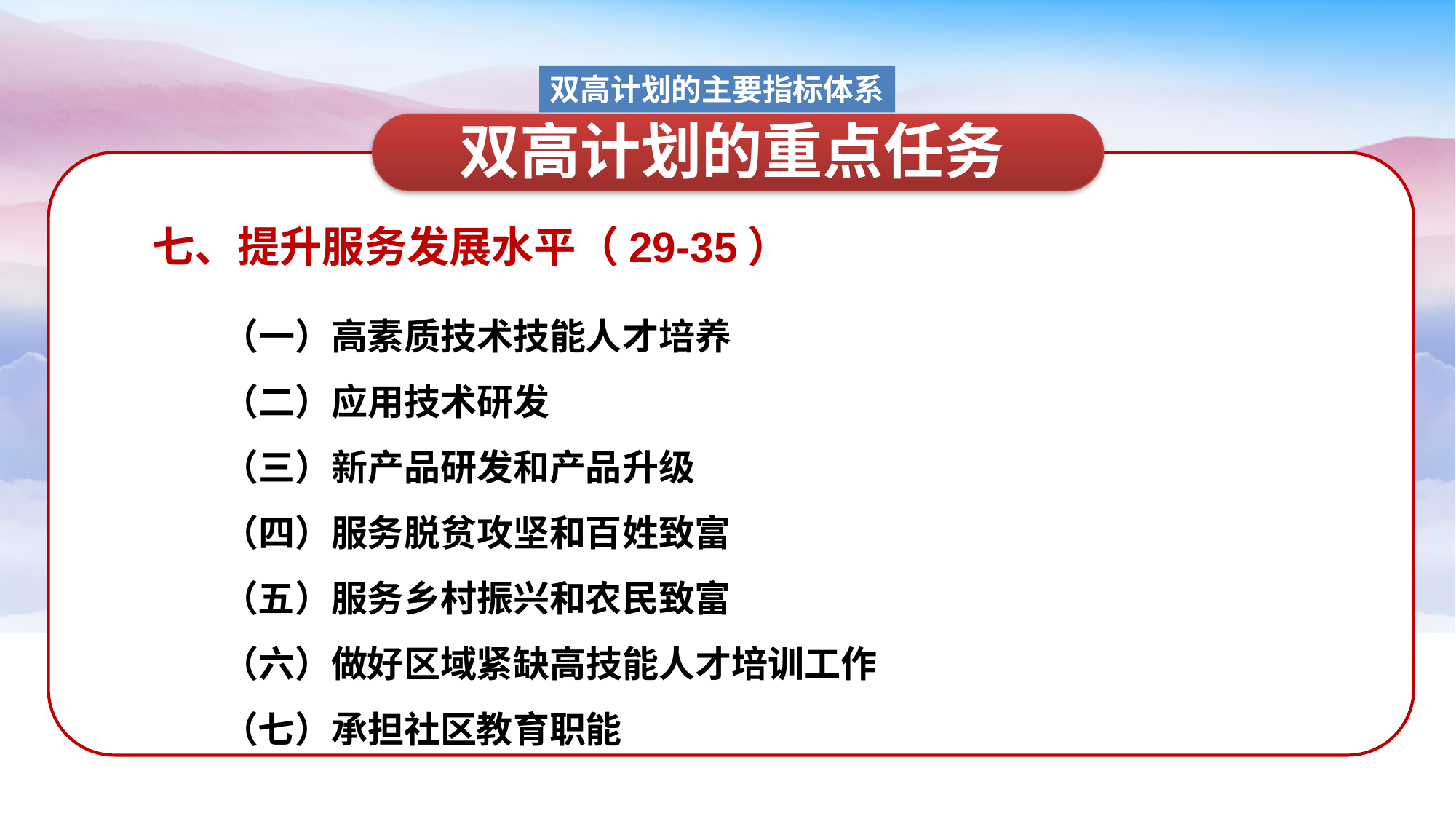

双高计划的主要指标体系
双高计划的重点任务

七、提升服务发展水平（29-35）
（一）高素质技术技能人才培养
（二）应用技术研发
（三）新产品研发和产品升级
（四）服务脱贫攻坚和百姓致富
（五）服务乡村振兴和农民致富
（六）做好区域紧缺高技能人才培训工作
（七）承担社区教育职能